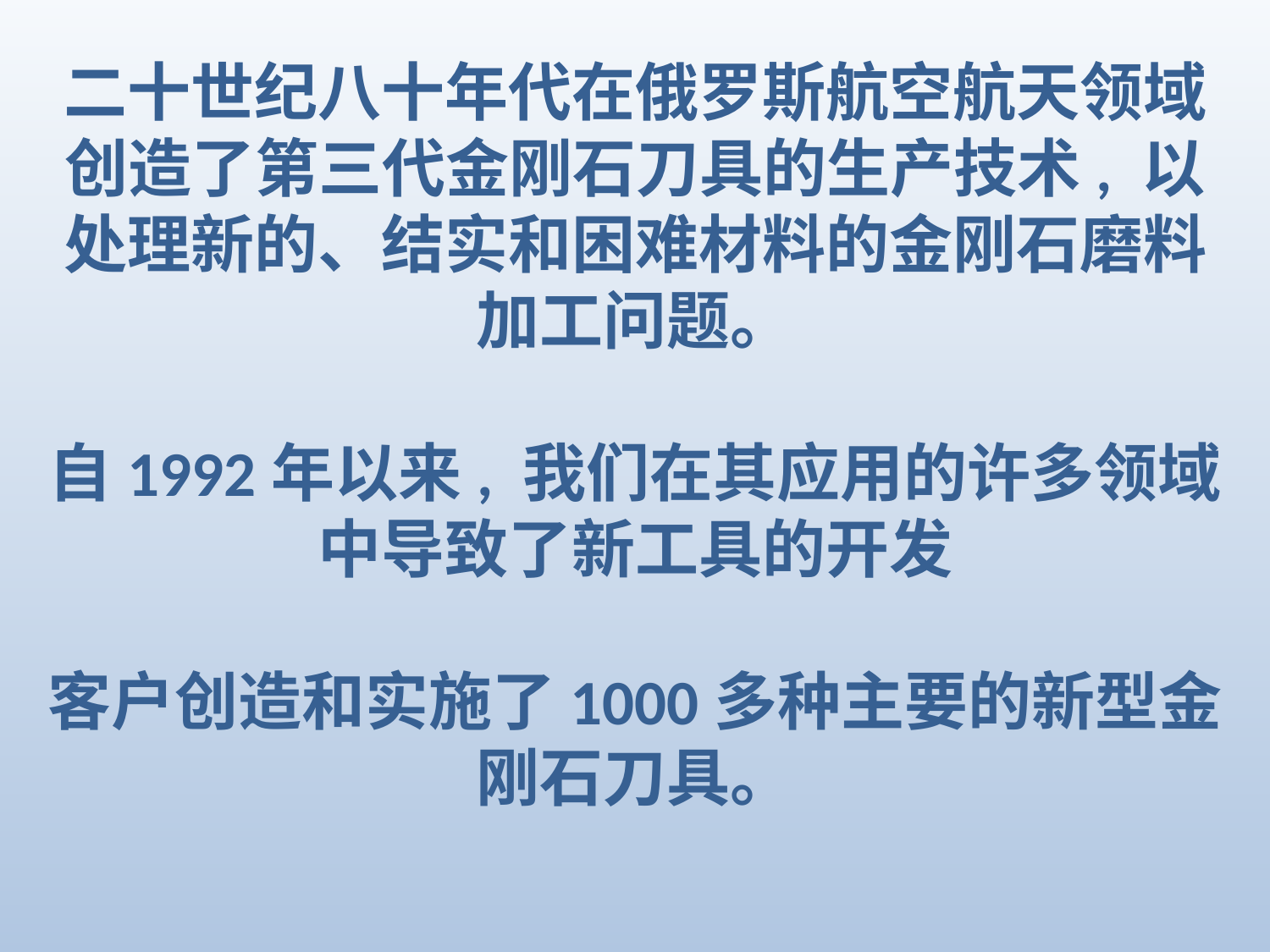

二十世纪八十年代在俄罗斯航空航天领域创造了第三代金刚石刀具的生产技术, 以处理新的、结实和困难材料的金刚石磨料加工问题。

自1992年以来, 我们在其应用的许多领域中导致了新工具的开发

客户创造和实施了1000多种主要的新型金刚石刀具。